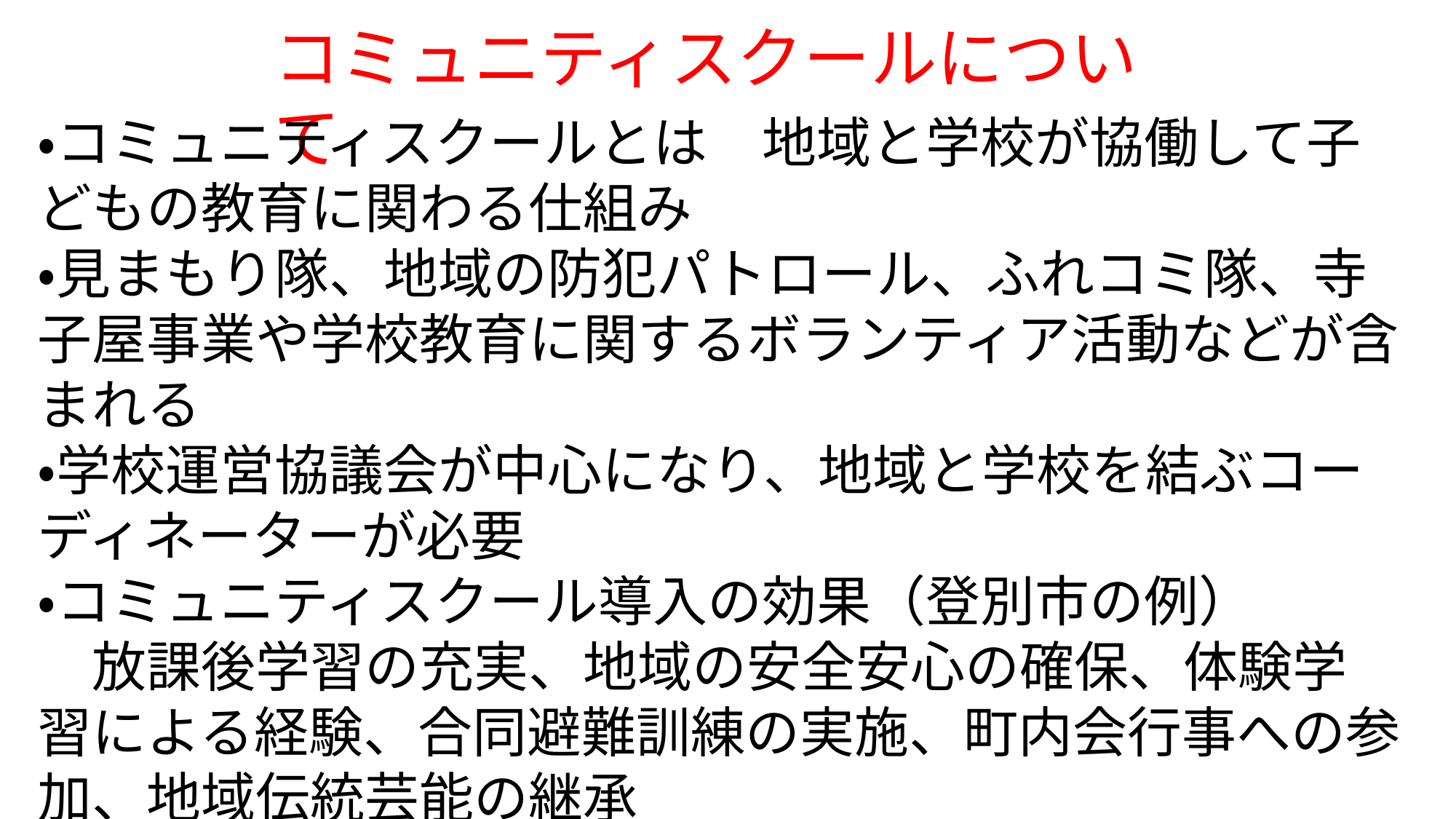

コミュニティスクールについて
・コミュニティスクールとは　地域と学校が協働して子どもの教育に関わる仕組み
・見まもり隊、地域の防犯パトロール、ふれコミ隊、寺子屋事業や学校教育に関するボランティア活動などが含まれる
・学校運営協議会が中心になり、地域と学校を結ぶコーディネーターが必要
・コミュニティスクール導入の効果（登別市の例）
　放課後学習の充実、地域の安全安心の確保、体験学習による経験、合同避難訓練の実施、町内会行事への参加、地域伝統芸能の継承